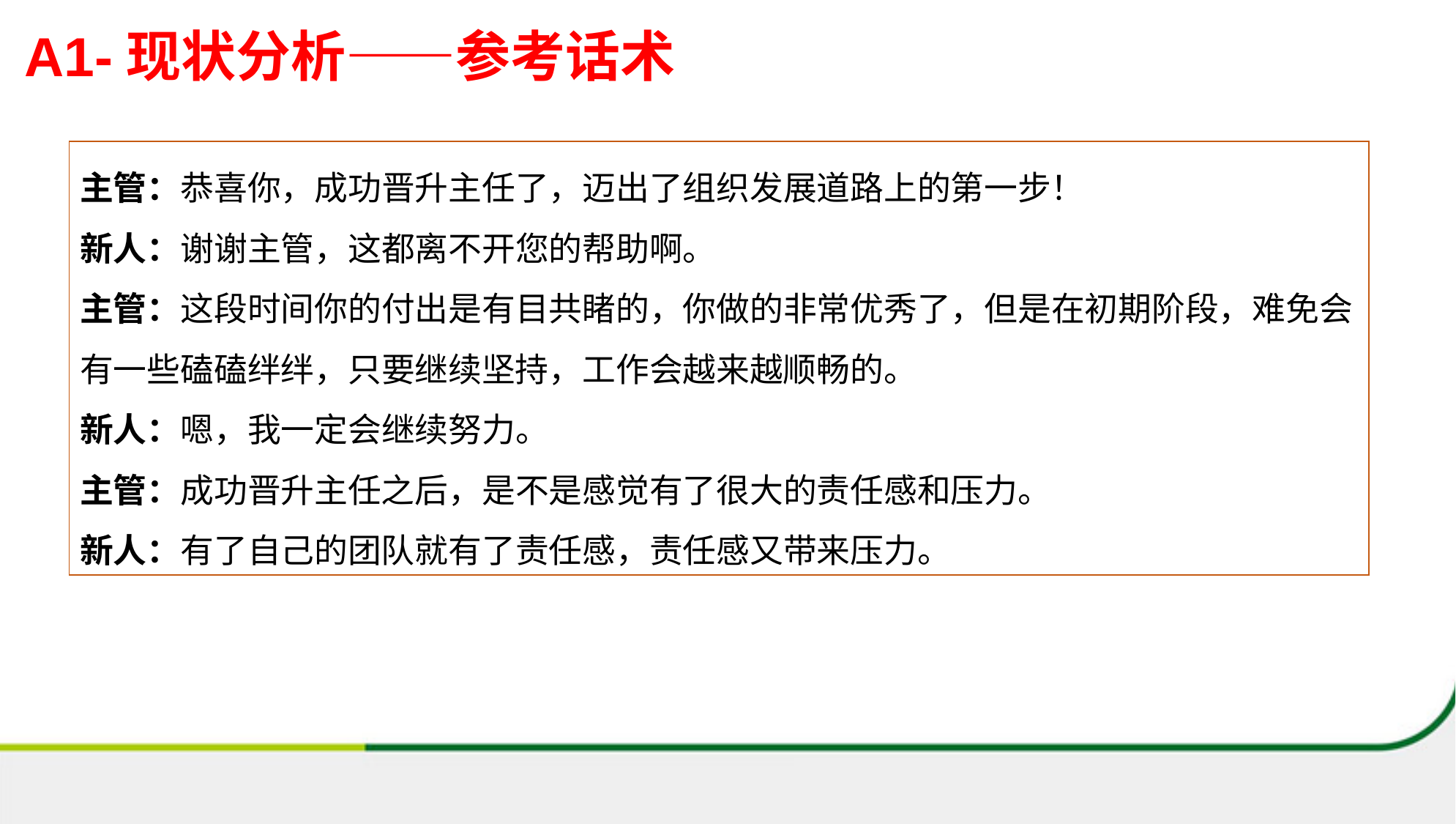

# A1-现状分析——参考话术
主管：恭喜你，成功晋升主任了，迈出了组织发展道路上的第一步！
新人：谢谢主管，这都离不开您的帮助啊。
主管：这段时间你的付出是有目共睹的，你做的非常优秀了，但是在初期阶段，难免会有一些磕磕绊绊，只要继续坚持，工作会越来越顺畅的。
新人：嗯，我一定会继续努力。
主管：成功晋升主任之后，是不是感觉有了很大的责任感和压力。
新人：有了自己的团队就有了责任感，责任感又带来压力。